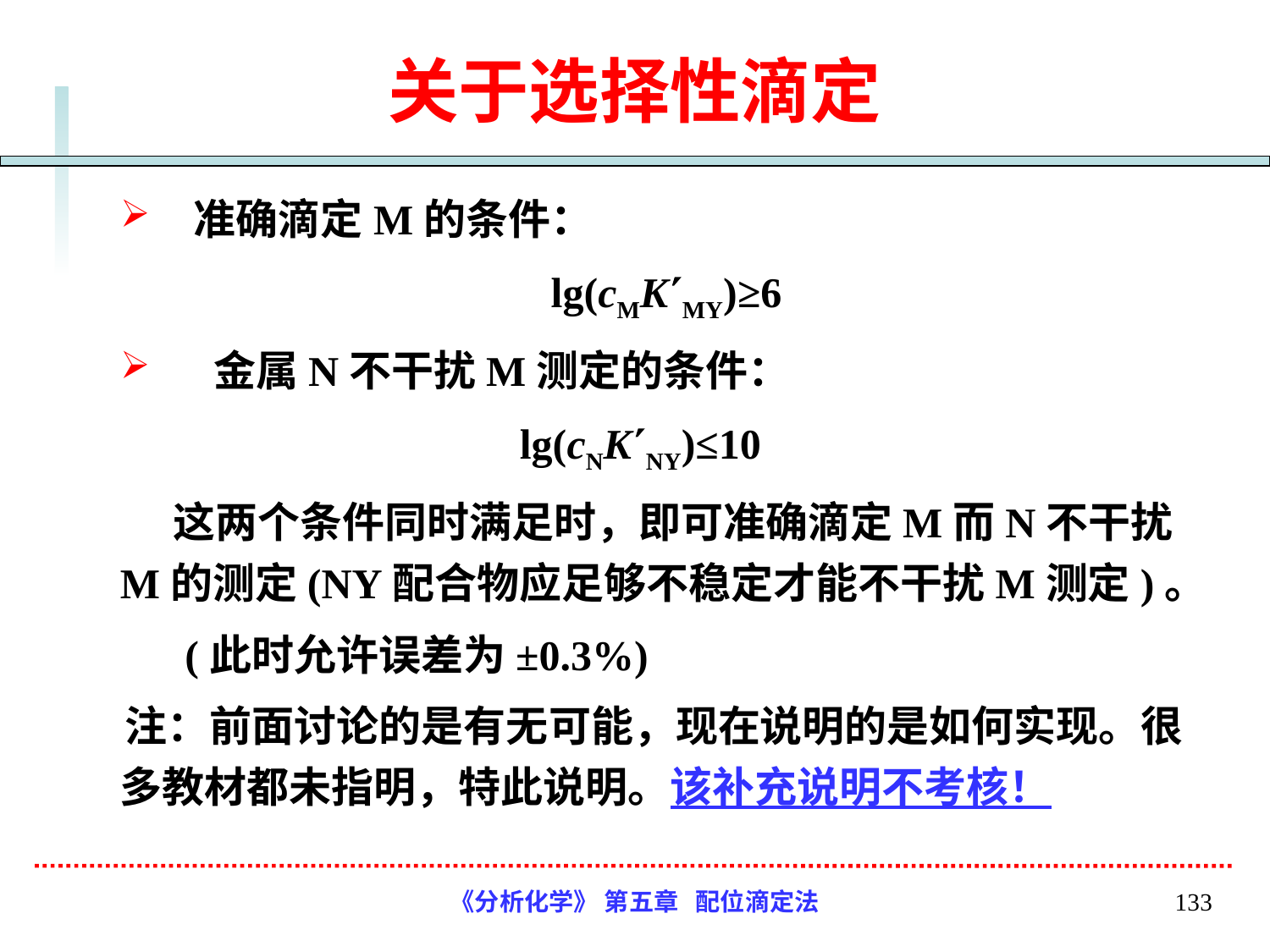

# 关于选择性滴定
准确滴定M的条件：
lg(cMK′MY)≥6
 金属N不干扰M测定的条件：
 lg(cNK′NY)≤10
           这两个条件同时满足时，即可准确滴定M而N不干扰M的测定(NY配合物应足够不稳定才能不干扰M测定)。
            (此时允许误差为±0.3%)
      注：前面讨论的是有无可能，现在说明的是如何实现。很多教材都未指明，特此说明。该补充说明不考核！

《分析化学》 第五章   配位滴定法
133